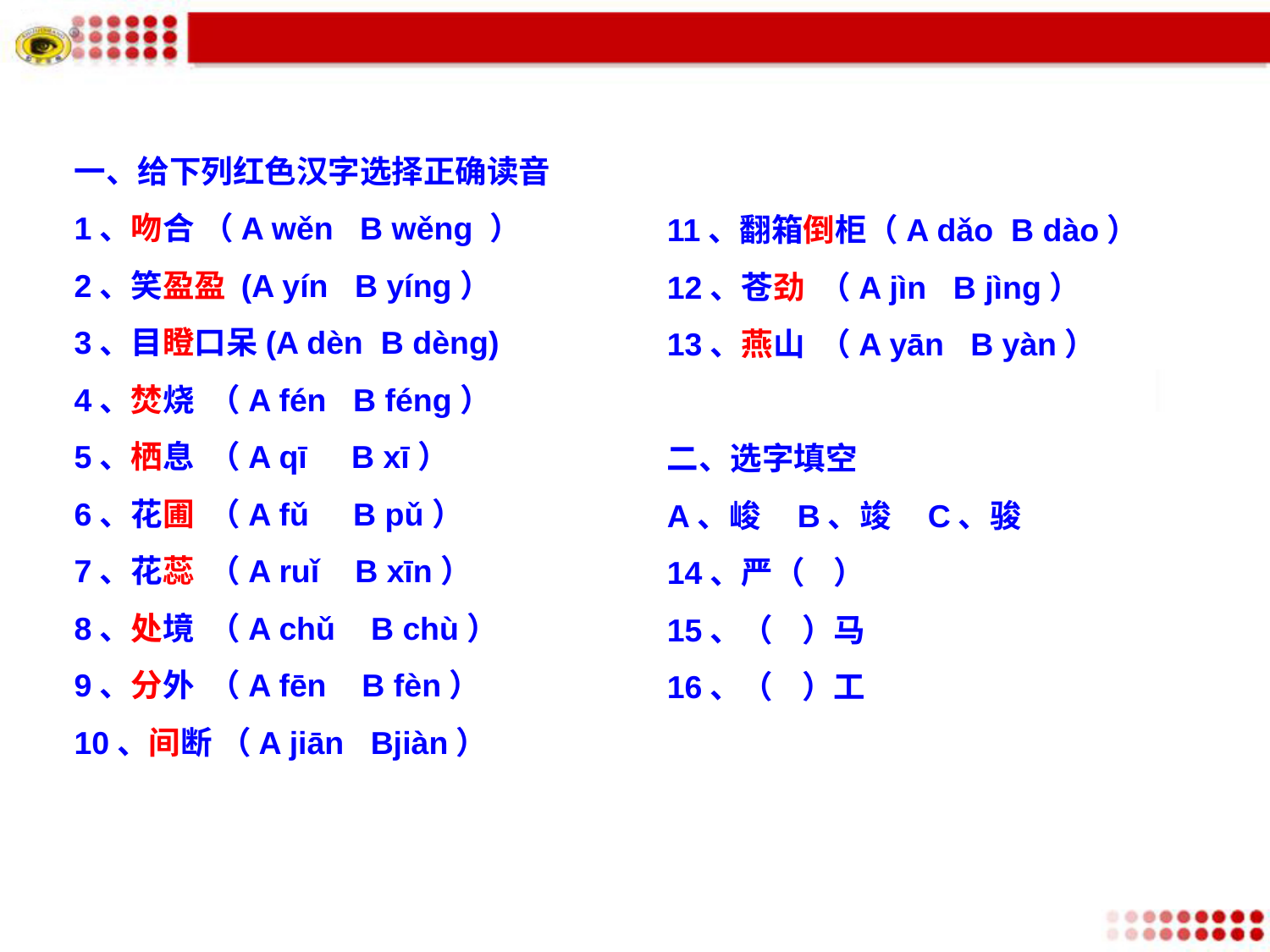

一、给下列红色汉字选择正确读音
1、吻合 （A wěn   B wěng ）
2、笑盈盈 (A yín   B yíng）
3、目瞪口呆(A dèn  B dèng)
4、焚烧  （A fén   B féng）
5、栖息  （A qī     B xī）
6、花圃  （A fǔ     B pǔ）
7、花蕊  （A ruǐ    B xīn）
8、处境  （A chǔ    B chù）
9、分外  （A fēn    B fèn）
10、间断 （A jiān   Bjiàn）
11、翻箱倒柜（A dǎo  B dào）
12、苍劲  （A jìn   B jìng）
13、燕山  （A yān   B yàn）

二、选字填空
A、峻    B、竣    C、骏
14、严（    ）
15、（    ）马
16、（    ）工